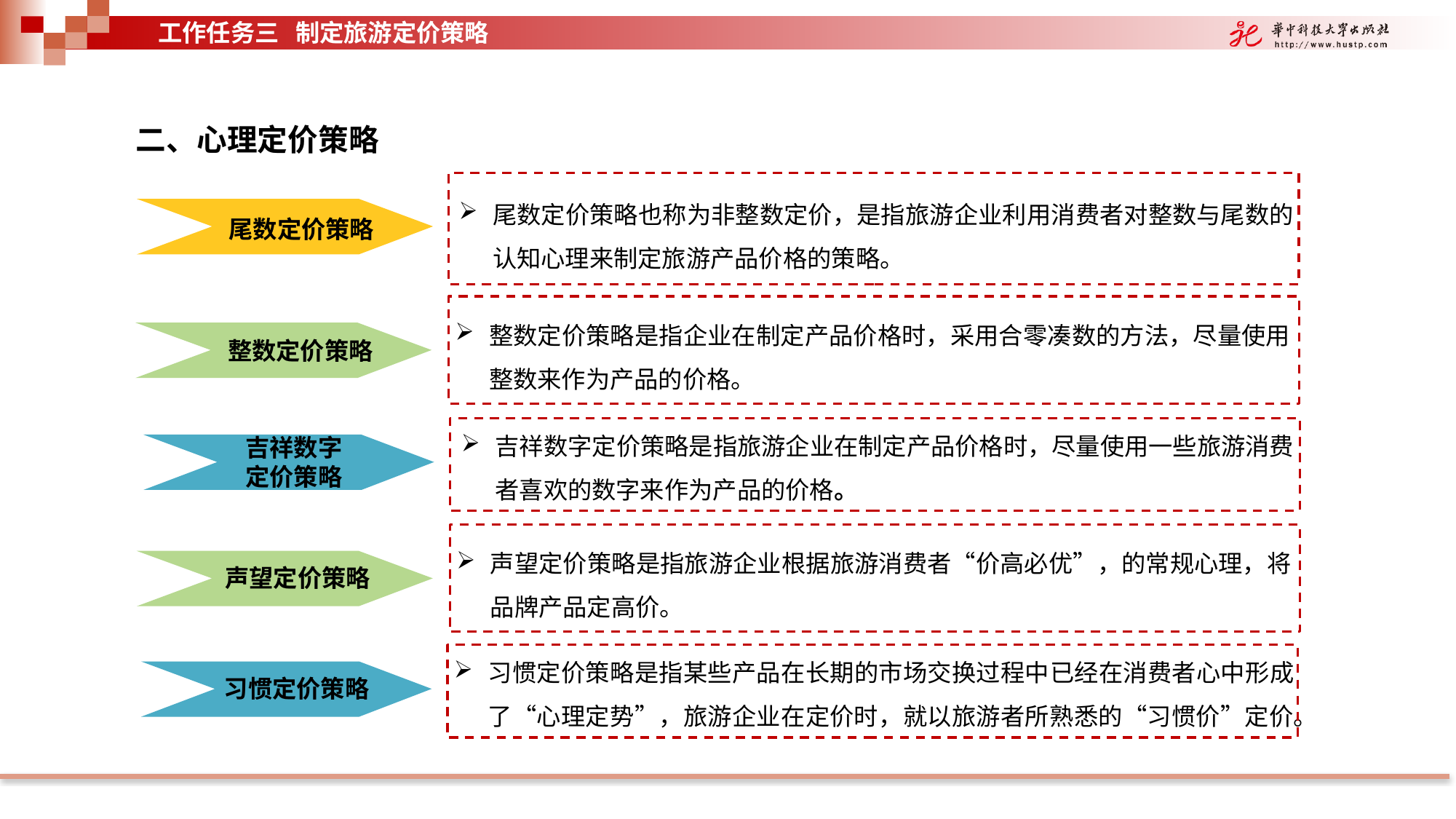

工作任务三   制定旅游定价策略
二、心理定价策略

尾数定价策略也称为非整数定价，是指旅游企业利用消费者对整数与尾数的认知心理来制定旅游产品价格的策略。

尾数定价策略

整数定价策略是指企业在制定产品价格时，采用合零凑数的方法，尽量使用整数来作为产品的价格。

整数定价策略
吉祥数字定价策略是指旅游企业在制定产品价格时，尽量使用一些旅游消费者喜欢的数字来作为产品的价格。

吉祥数字
定价策略

声望定价策略是指旅游企业根据旅游消费者“价高必优”，的常规心理，将品牌产品定高价。

声望定价策略
习惯定价策略是指某些产品在长期的市场交换过程中已经在消费者心中形成了“心理定势”，旅游企业在定价时，就以旅游者所熟悉的“习惯价”定价。

习惯定价策略